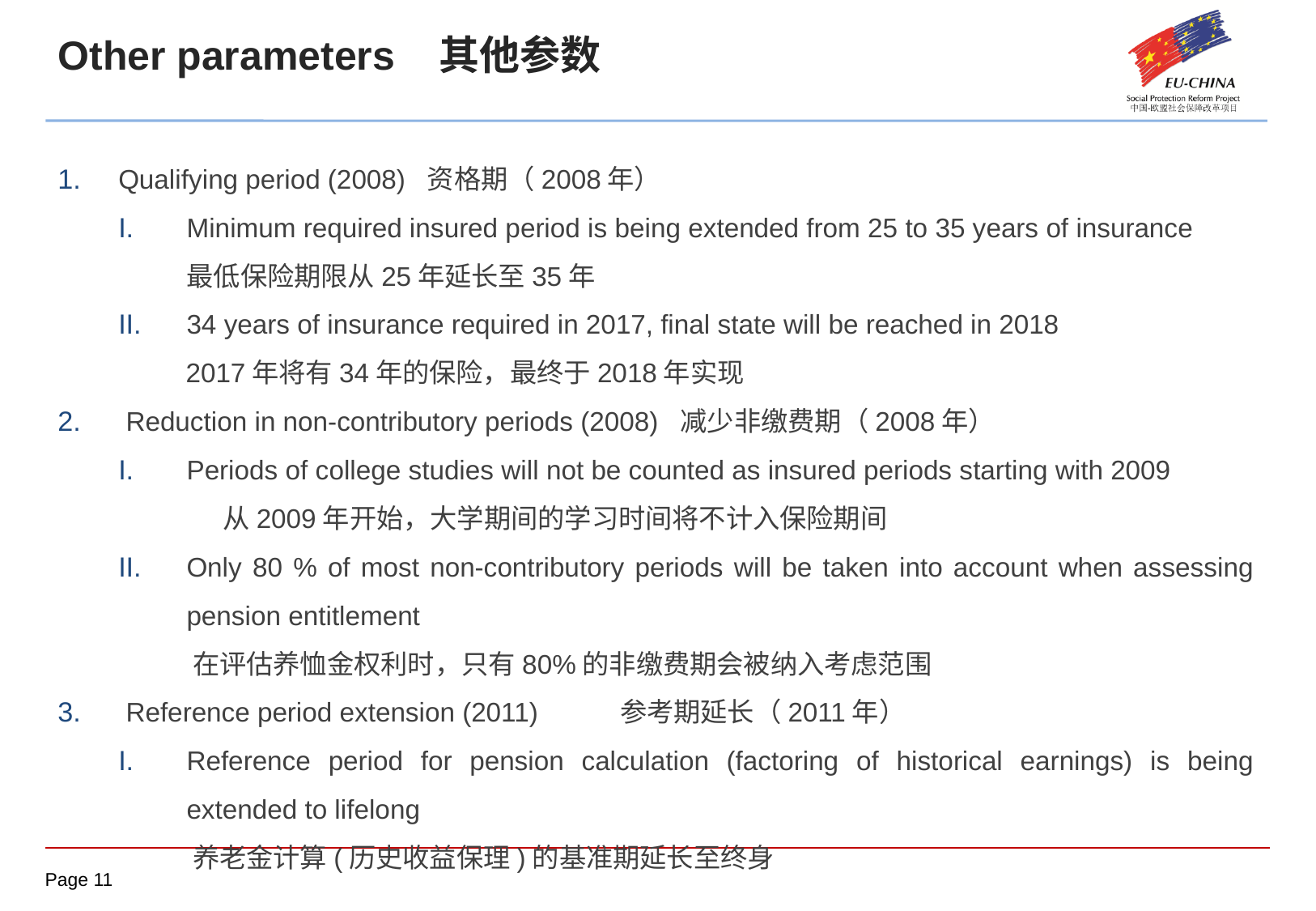

Other parameters   其他参数
Qualifying period (2008)  资格期（2008年）
Minimum required insured period is being extended from 25 to 35 years of insurance         最低保险期限从25年延长至35年
34 years of insurance required in 2017, final state will be reached in 2018
         2017年将有34年的保险，最终于2018年实现
Reduction in non-contributory periods (2008)  减少非缴费期（2008年）
Periods of college studies will not be counted as insured periods starting with 2009                从2009年开始，大学期间的学习时间将不计入保险期间
Only 80 % of most non-contributory periods will be taken into account when assessing pension entitlement
        在评估养恤金权利时，只有80%的非缴费期会被纳入考虑范围
Reference period extension (2011)          参考期延长（2011年）
Reference period for pension calculation (factoring of historical earnings) is being extended to lifelong
        养老金计算(历史收益保理)的基准期延长至终身